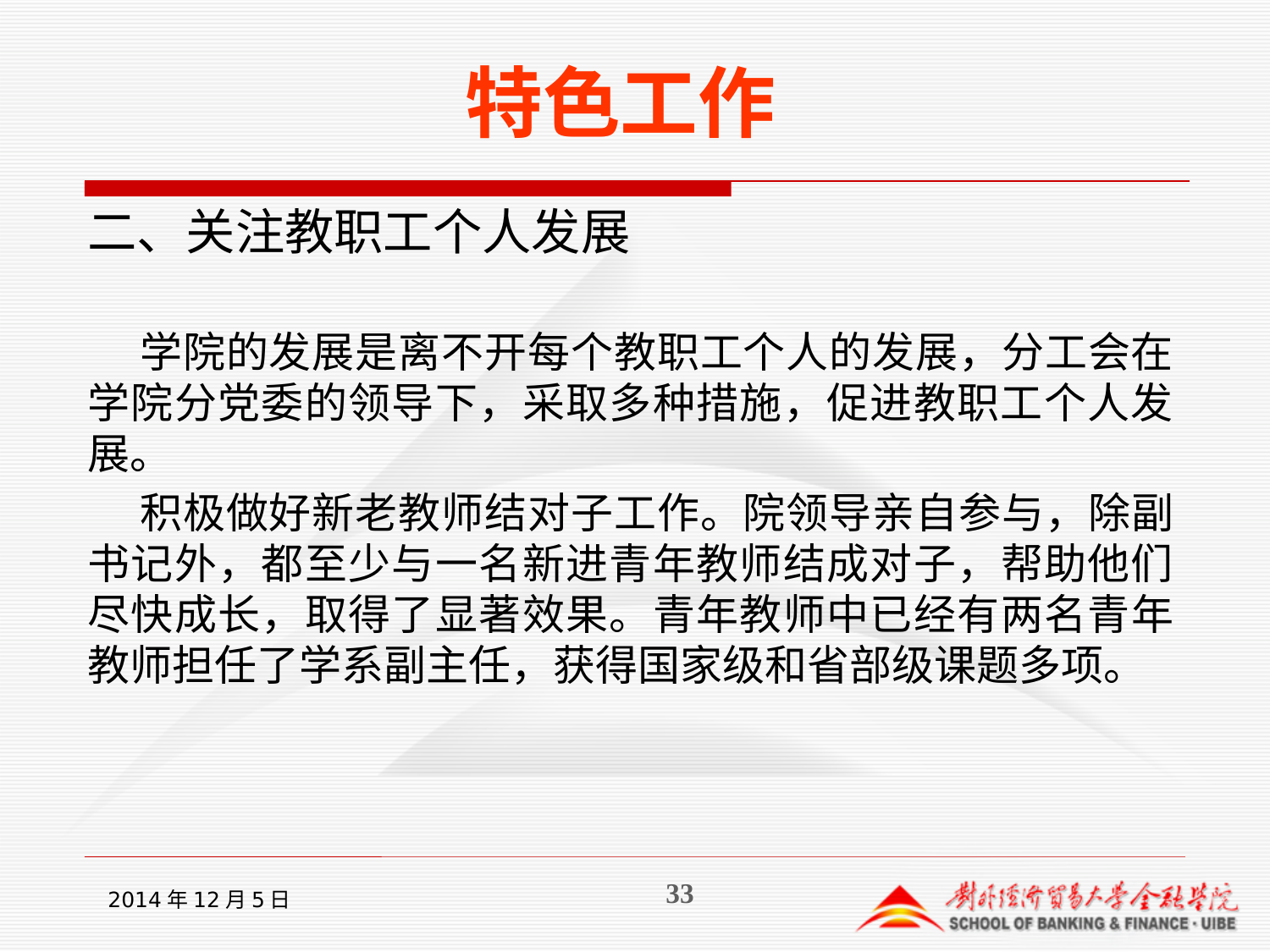

二、关注教职工个人发展

    学院的发展是离不开每个教职工个人的发展，分工会在学院分党委的领导下，采取多种措施，促进教职工个人发展。
    积极做好新老教师结对子工作。院领导亲自参与，除副书记外，都至少与一名新进青年教师结成对子，帮助他们尽快成长，取得了显著效果。青年教师中已经有两名青年教师担任了学系副主任，获得国家级和省部级课题多项。

特色工作
2014年12月5日